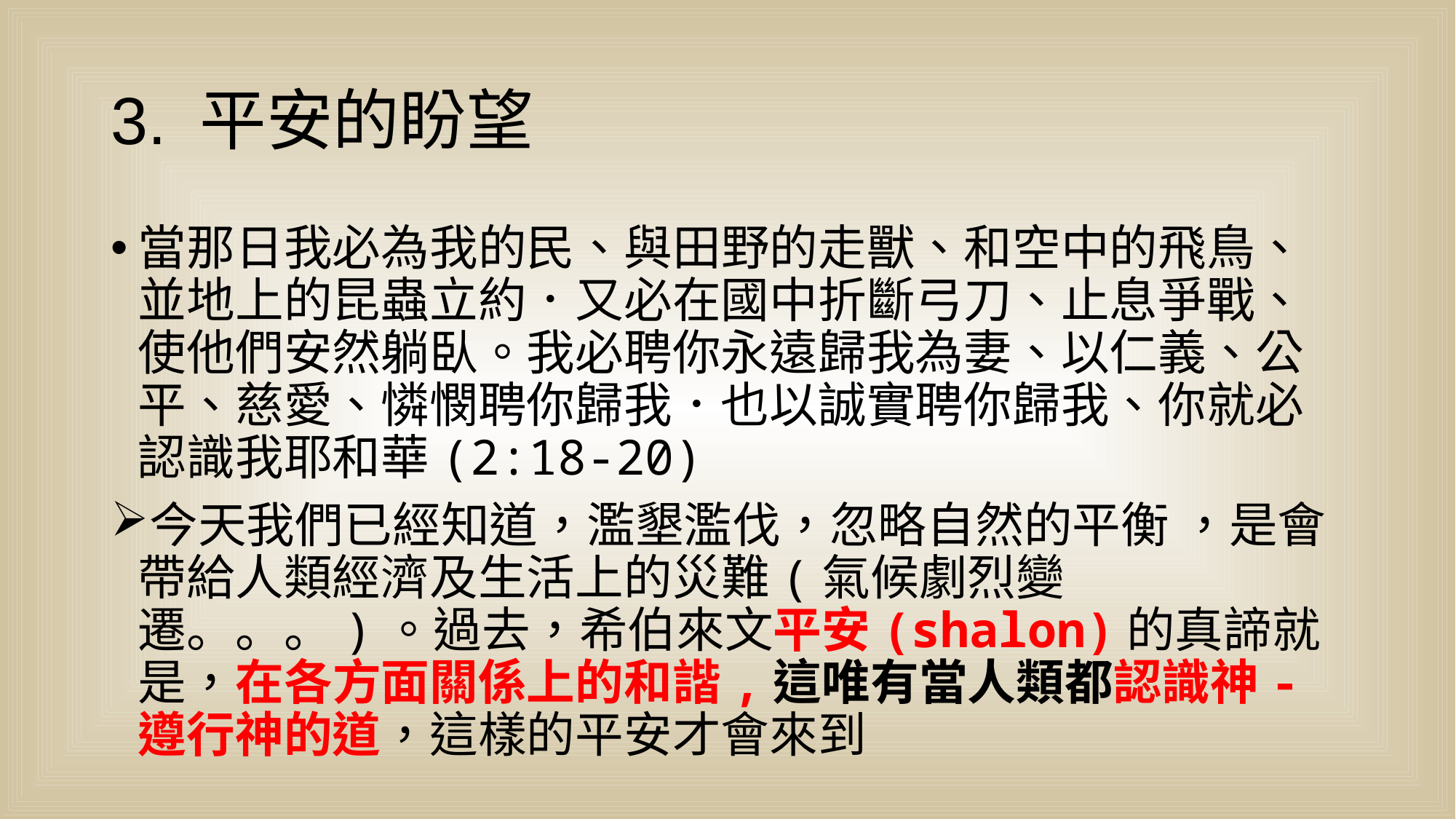

# 平安的盼望
當那日我必為我的民、與田野的走獸、和空中的飛鳥、並地上的昆蟲立約．又必在國中折斷弓刀、止息爭戰、使他們安然躺臥。我必聘你永遠歸我為妻、以仁義、公平、慈愛、憐憫聘你歸我．也以誠實聘你歸我、你就必認識我耶和華(2:18-20)
今天我們已經知道，濫墾濫伐，忽略自然的平衡 ，是會帶給人類經濟及生活上的災難(氣候劇烈變遷。。。)。過去，希伯來文平安(shalon)的真諦就是，在各方面關係上的和諧,這唯有當人類都認識神-遵行神的道，這樣的平安才會來到